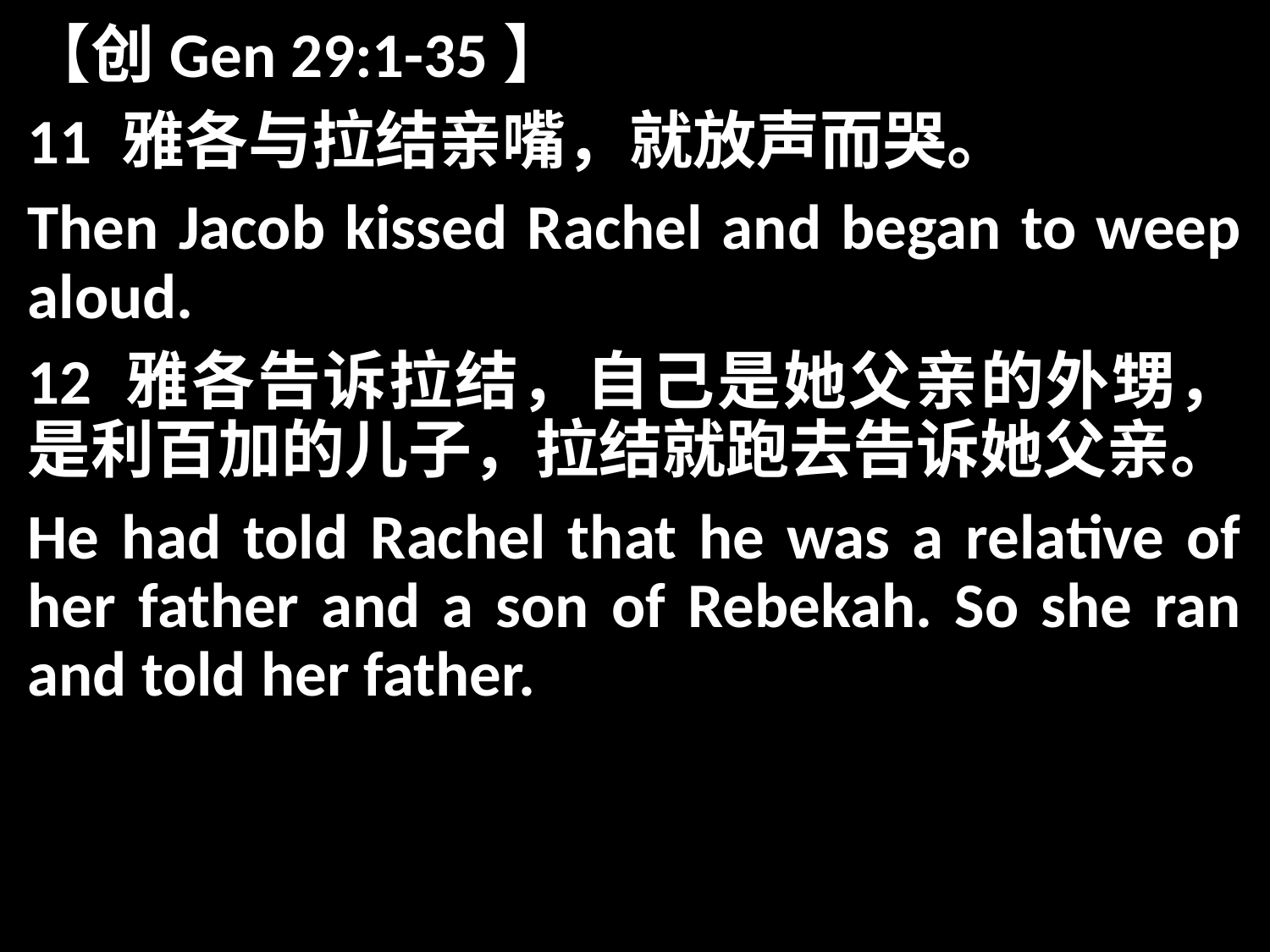

【创Gen 29:1-35】
11 雅各与拉结亲嘴，就放声而哭。
Then Jacob kissed Rachel and began to weep aloud.
12 雅各告诉拉结，自己是她父亲的外甥，是利百加的儿子，拉结就跑去告诉她父亲。
He had told Rachel that he was a relative of her father and a son of Rebekah. So she ran and told her father.